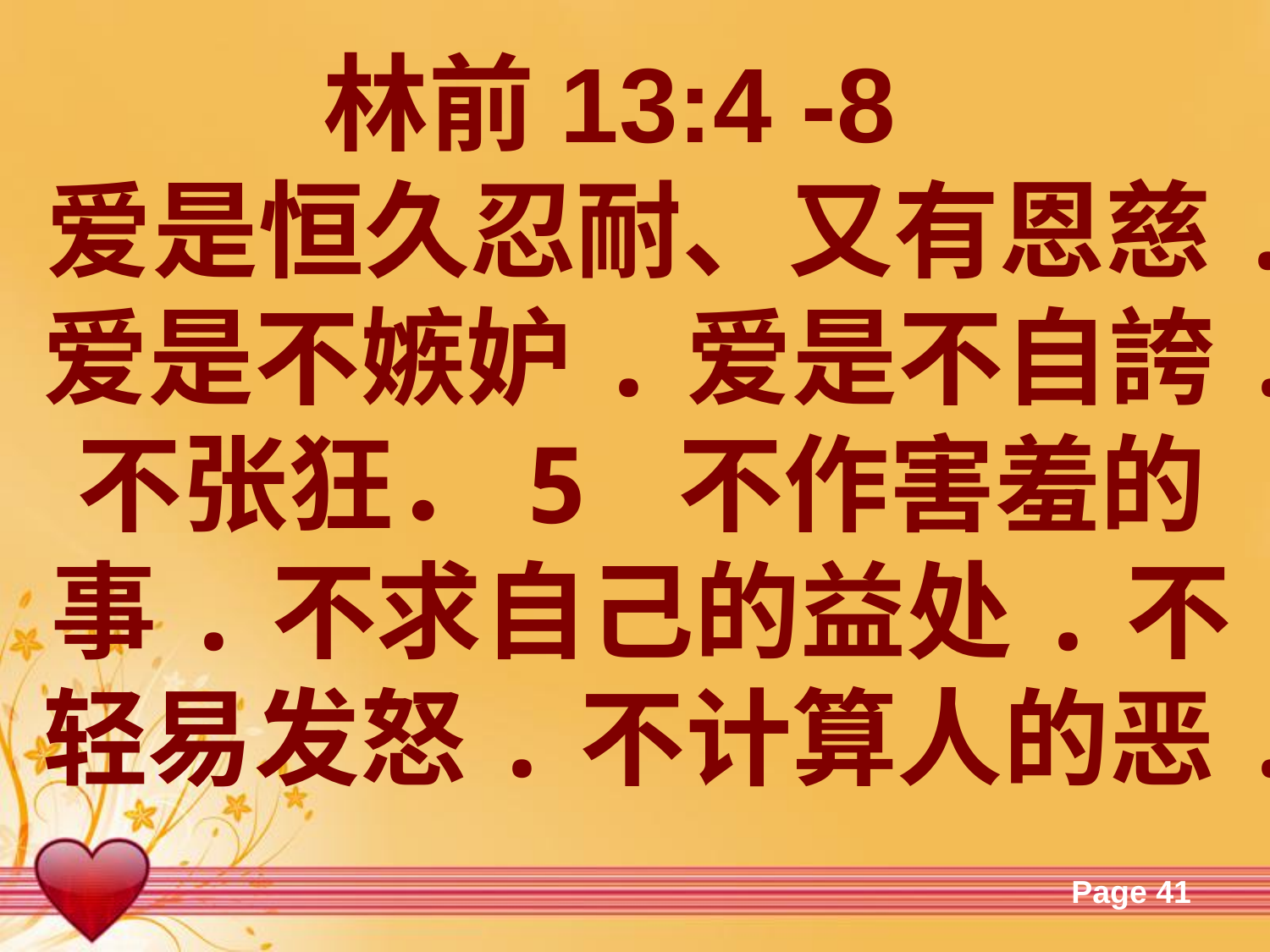

林前13:4 -8
爱是恒久忍耐、又有恩慈.爱是不嫉妒.爱是不自誇.不张狂．5 不作害羞的事.不求自己的益处.不轻易发怒.不计算人的恶.